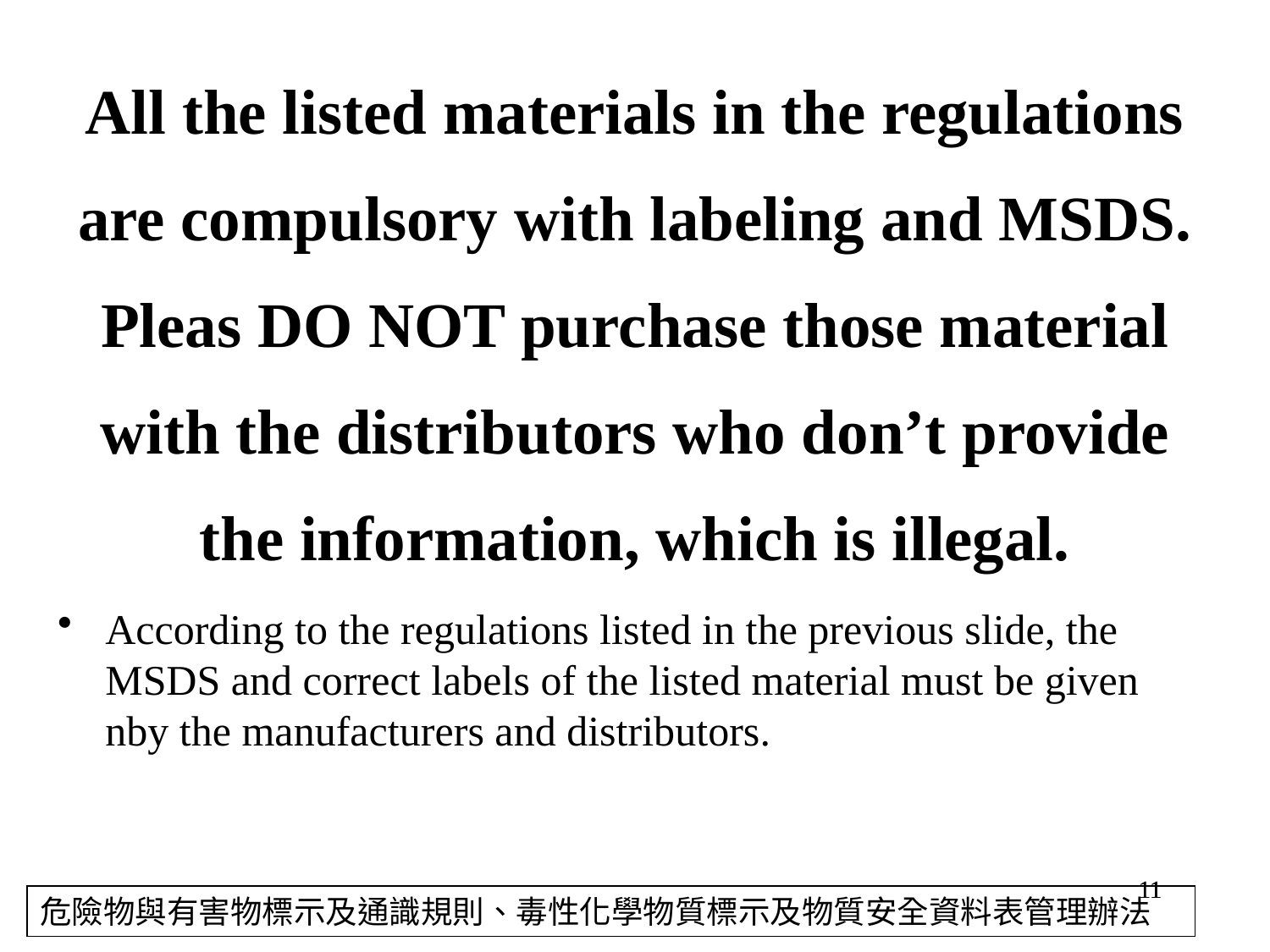

# All the listed materials in the regulations are compulsory with labeling and MSDS. Pleas DO NOT purchase those material with the distributors who don’t provide the information, which is illegal.
According to the regulations listed in the previous slide, the MSDS and correct labels of the listed material must be given nby the manufacturers and distributors.
11
11
危險物與有害物標示及通識規則、毒性化學物質標示及物質安全資料表管理辦法